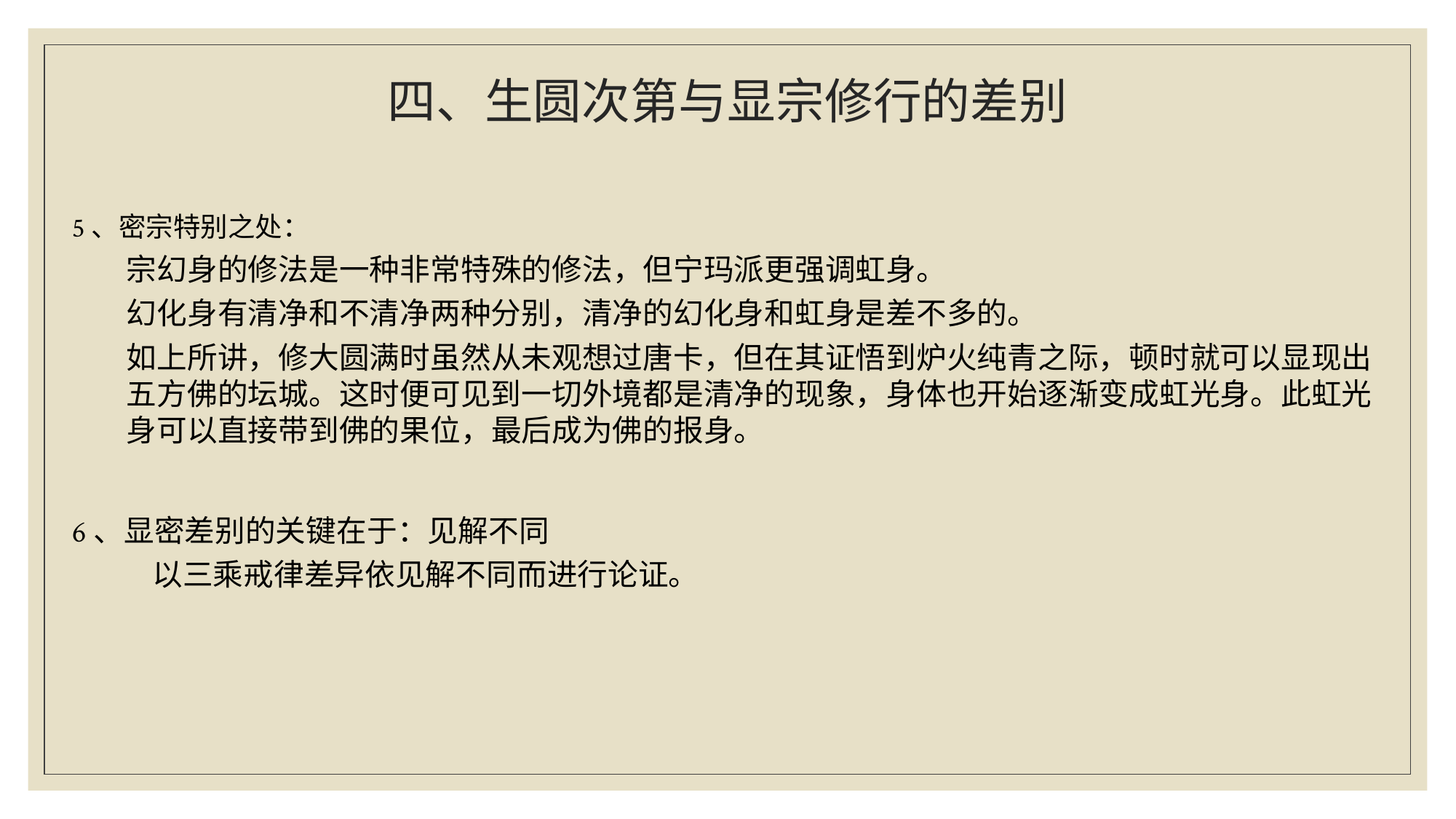

# 四、生圆次第与显宗修行的差别
5、密宗特别之处：
宗幻身的修法是一种非常特殊的修法，但宁玛派更强调虹身。
幻化身有清净和不清净两种分别，清净的幻化身和虹身是差不多的。
如上所讲，修大圆满时虽然从未观想过唐卡，但在其证悟到炉火纯青之际，顿时就可以显现出五方佛的坛城。这时便可见到一切外境都是清净的现象，身体也开始逐渐变成虹光身。此虹光身可以直接带到佛的果位，最后成为佛的报身。

6、显密差别的关键在于：见解不同
      以三乘戒律差异依见解不同而进行论证。